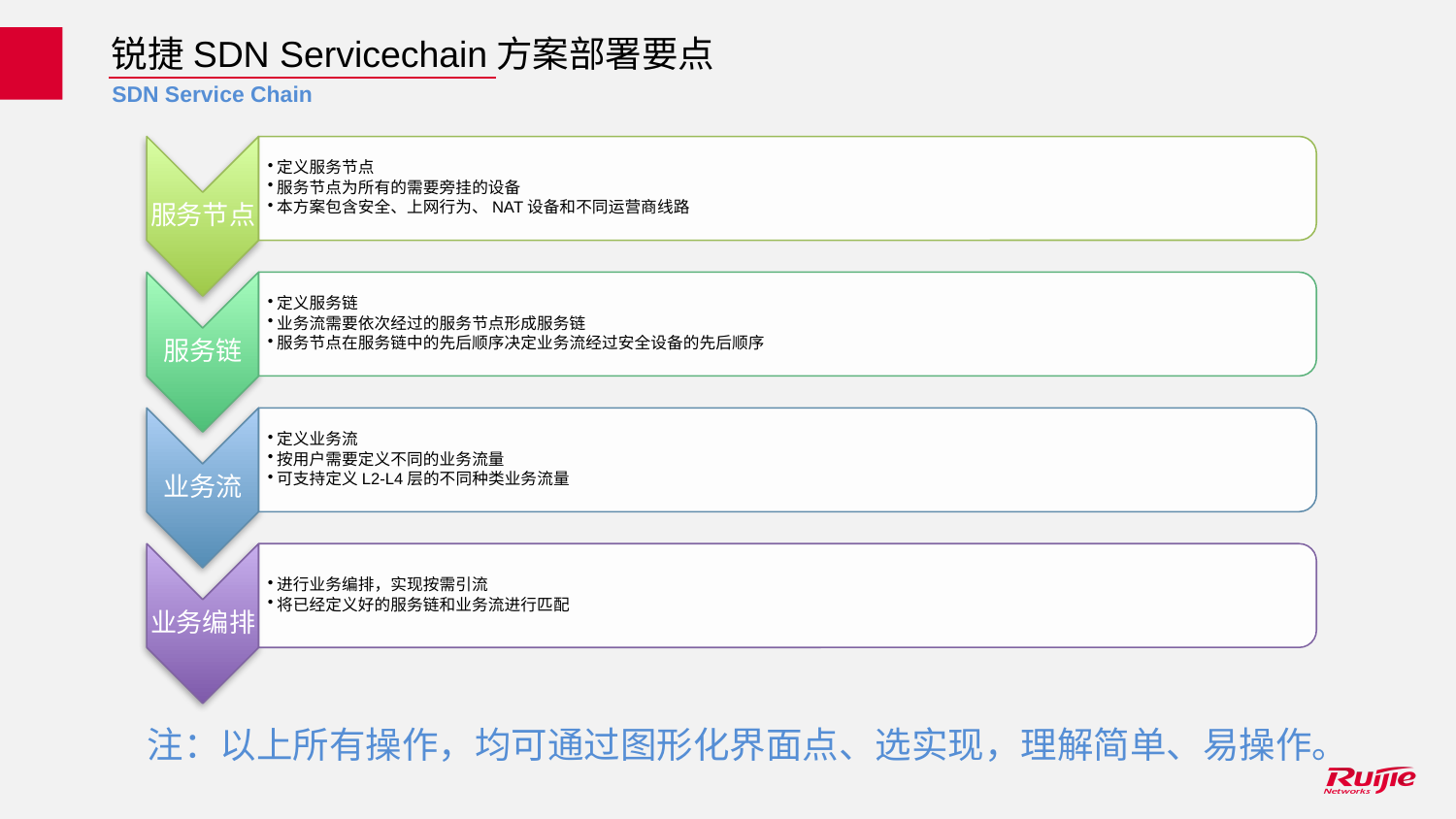

锐捷SDN Servicechain方案部署要点
SDN Service Chain
服务节点
定义服务节点
服务节点为所有的需要旁挂的设备
本方案包含安全、上网行为、NAT设备和不同运营商线路
服务链
定义服务链
业务流需要依次经过的服务节点形成服务链
服务节点在服务链中的先后顺序决定业务流经过安全设备的先后顺序
业务流
定义业务流
按用户需要定义不同的业务流量
可支持定义L2-L4层的不同种类业务流量
业务编排
进行业务编排，实现按需引流
将已经定义好的服务链和业务流进行匹配
注：以上所有操作，均可通过图形化界面点、选实现，理解简单、易操作。